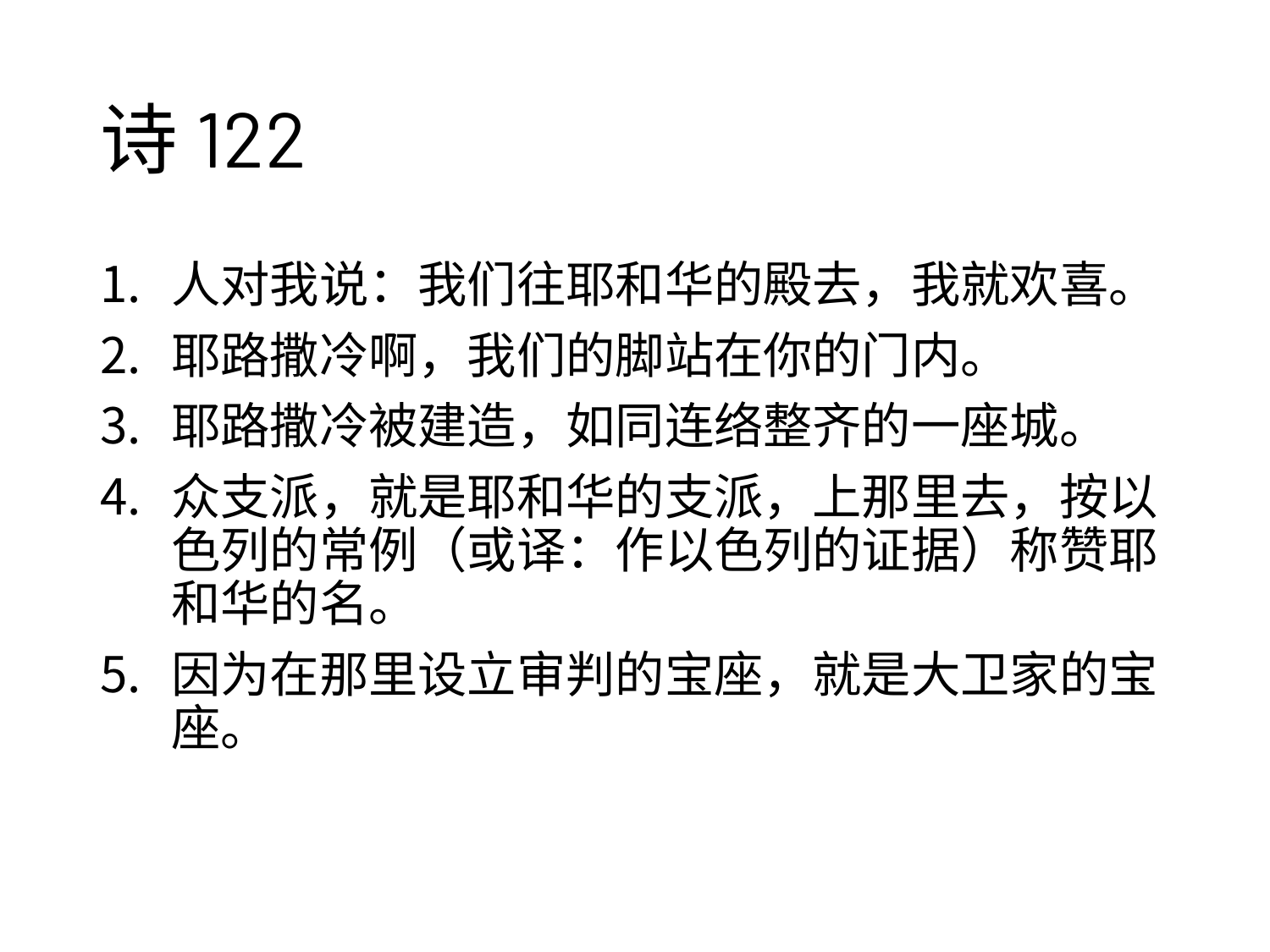

# 诗122
人对我说：我们往耶和华的殿去，我就欢喜。
耶路撒冷啊，我们的脚站在你的门内。
耶路撒冷被建造，如同连络整齐的一座城。
众支派，就是耶和华的支派，上那里去，按以色列的常例（或译：作以色列的证据）称赞耶和华的名。
因为在那里设立审判的宝座，就是大卫家的宝座。